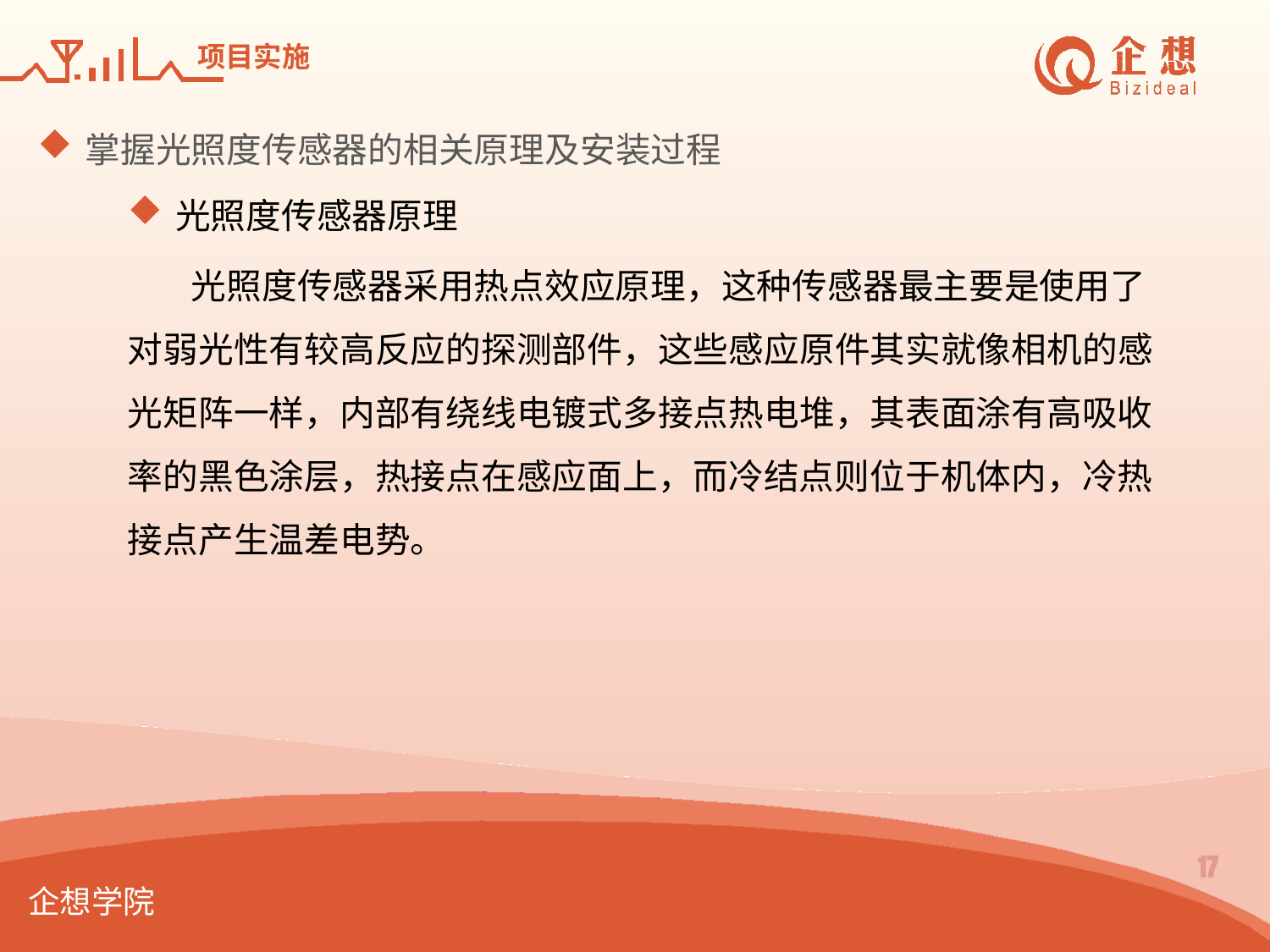

# 项目实施
掌握光照度传感器的相关原理及安装过程
光照度传感器原理
光照度传感器采用热点效应原理，这种传感器最主要是使用了对弱光性有较高反应的探测部件，这些感应原件其实就像相机的感光矩阵一样，内部有绕线电镀式多接点热电堆，其表面涂有高吸收率的黑色涂层，热接点在感应面上，而冷结点则位于机体内，冷热接点产生温差电势。

17